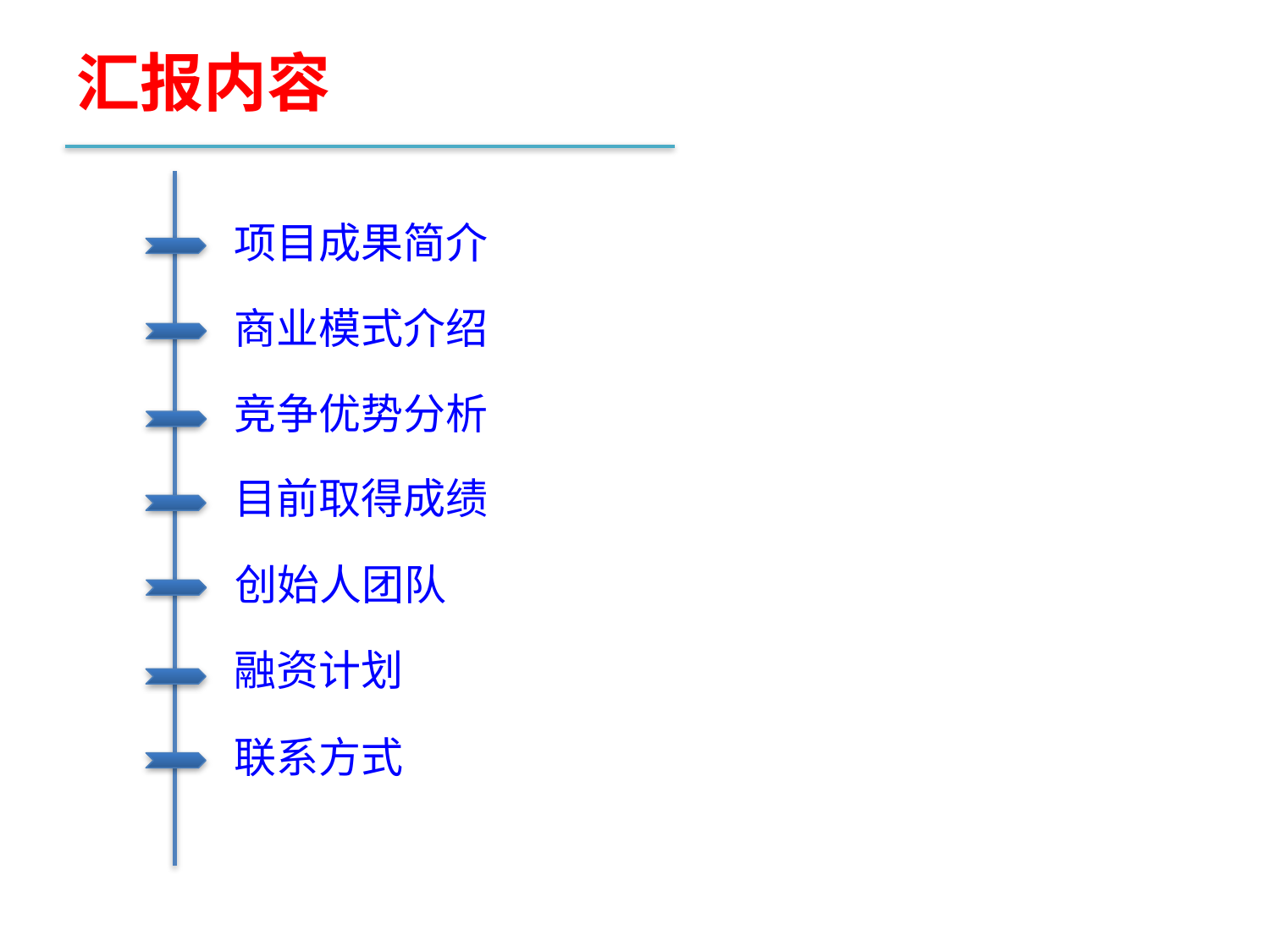

汇报内容
# 项目成果简介

 商业模式介绍

 竞争优势分析

 目前取得成绩

 创始人团队

 融资计划

 联系方式